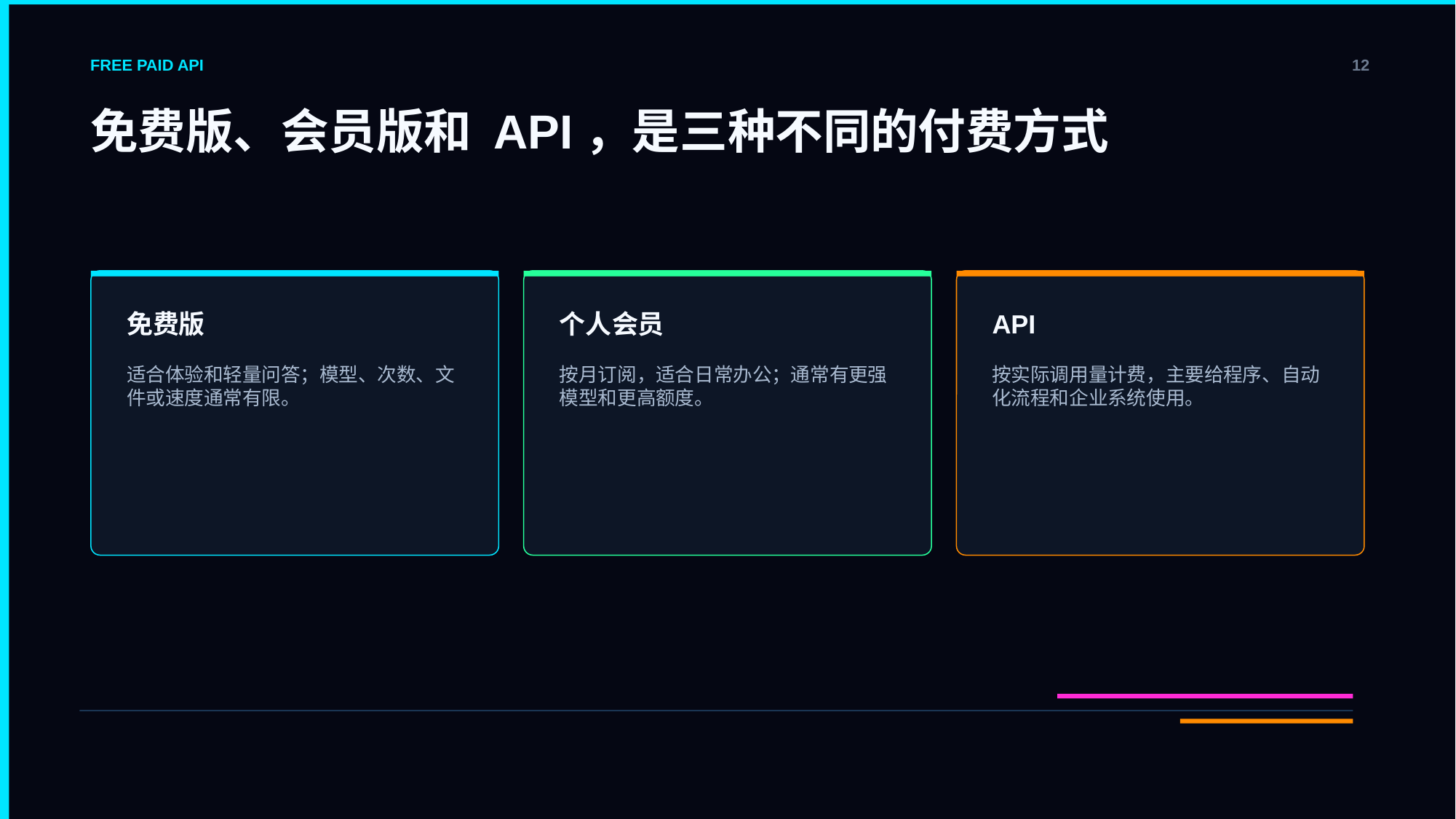

FREE PAID API
12
免费版、会员版和 API，是三种不同的付费方式

免费版
个人会员
API
适合体验和轻量问答；模型、次数、文件或速度通常有限。
按月订阅，适合日常办公；通常有更强模型和更高额度。
按实际调用量计费，主要给程序、自动化流程和企业系统使用。